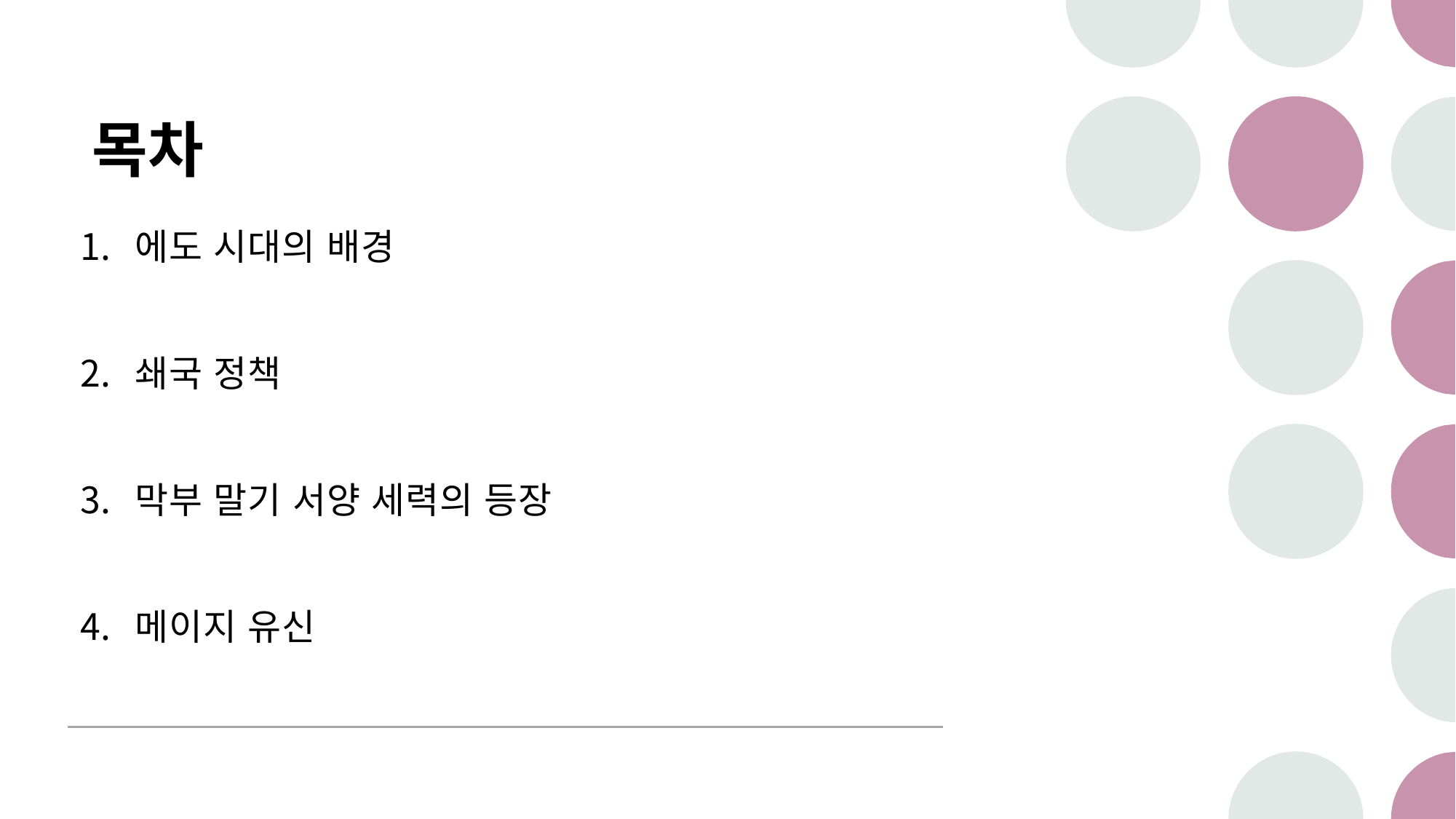

# 목차
에도 시대의 배경

쇄국 정책

막부 말기 서양 세력의 등장

메이지 유신